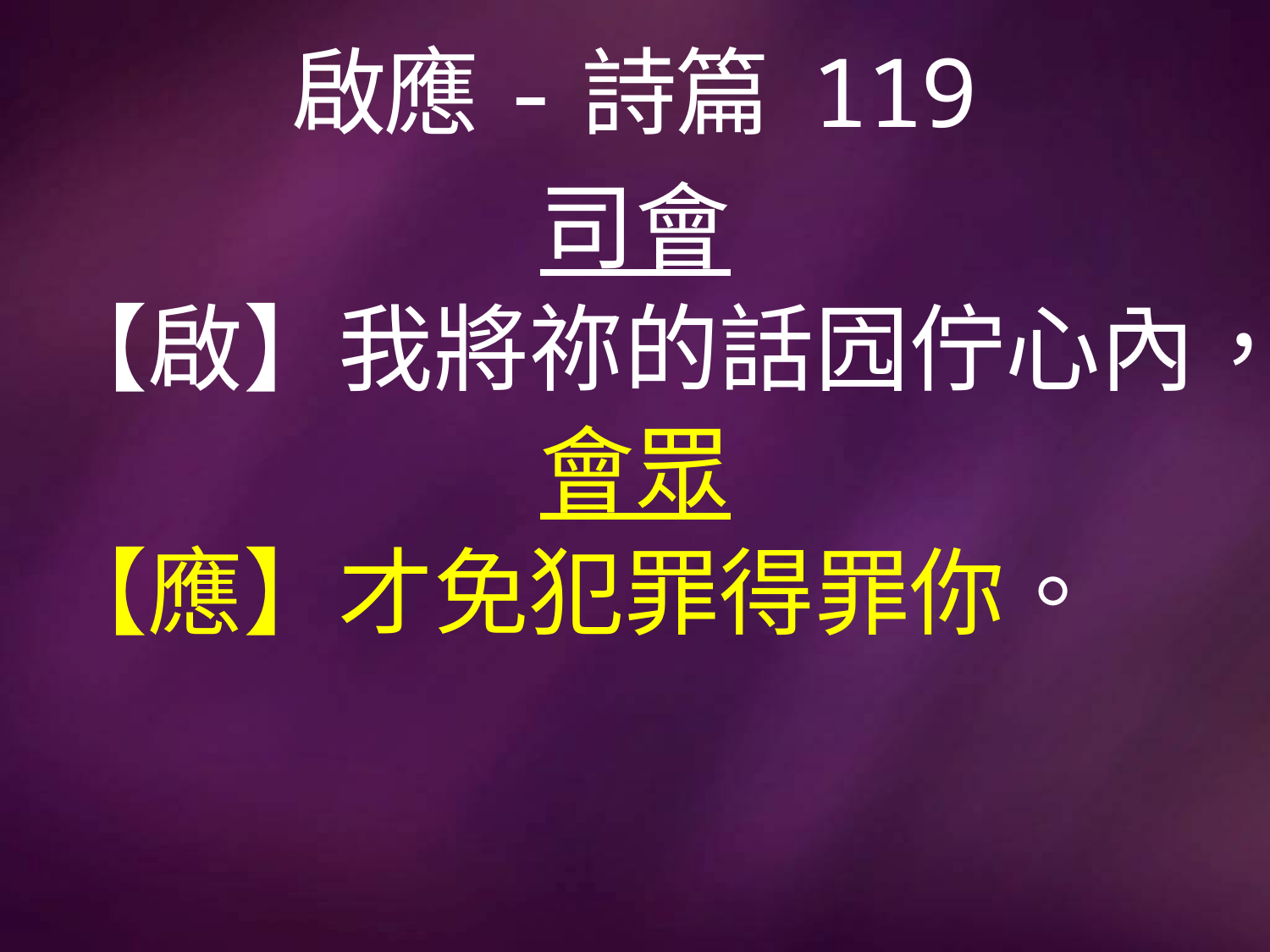

# 啟應-詩篇 119
司會
【啟】我將祢的話囥佇心內，
會眾
【應】才免犯罪得罪你。